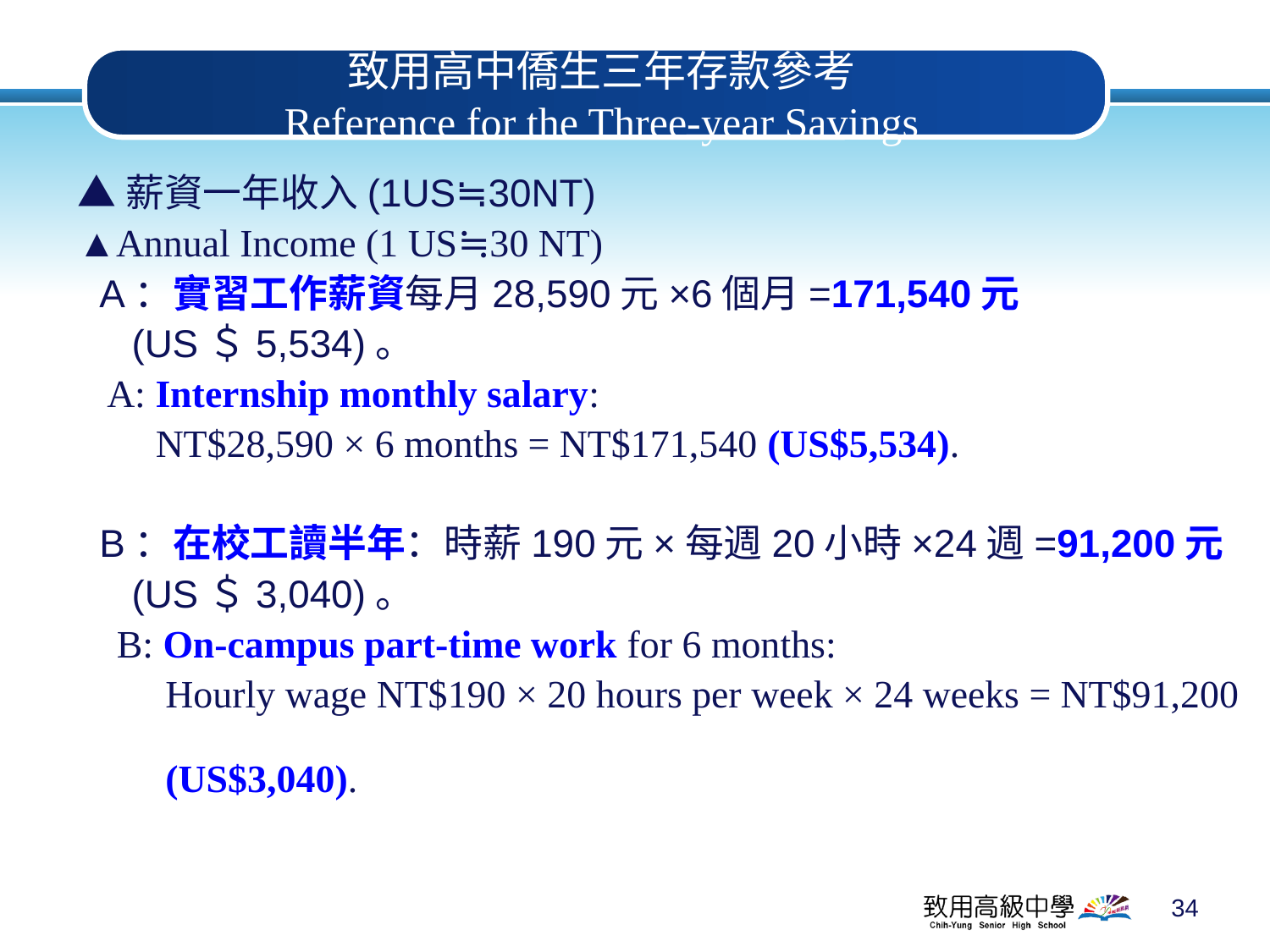

# 致用高中僑生三年存款參考 Reference for the Three-year Savings
▲薪資一年收入(1US≒30NT)
▲Annual Income (1 US≒30 NT)
  A：實習工作薪資每月28,590元×6個月=171,540元
     (US＄5,534)。
   A: Internship monthly salary:
        NT$28,590 × 6 months = NT$171,540 (US$5,534).

  B：在校工讀半年：時薪190元×每週20小時×24週=91,200元
     (US＄3,040)。
    B: On-campus part-time work for 6 months:
         Hourly wage NT$190 × 20 hours per week × 24 weeks = NT$91,200
         (US$3,040).

34